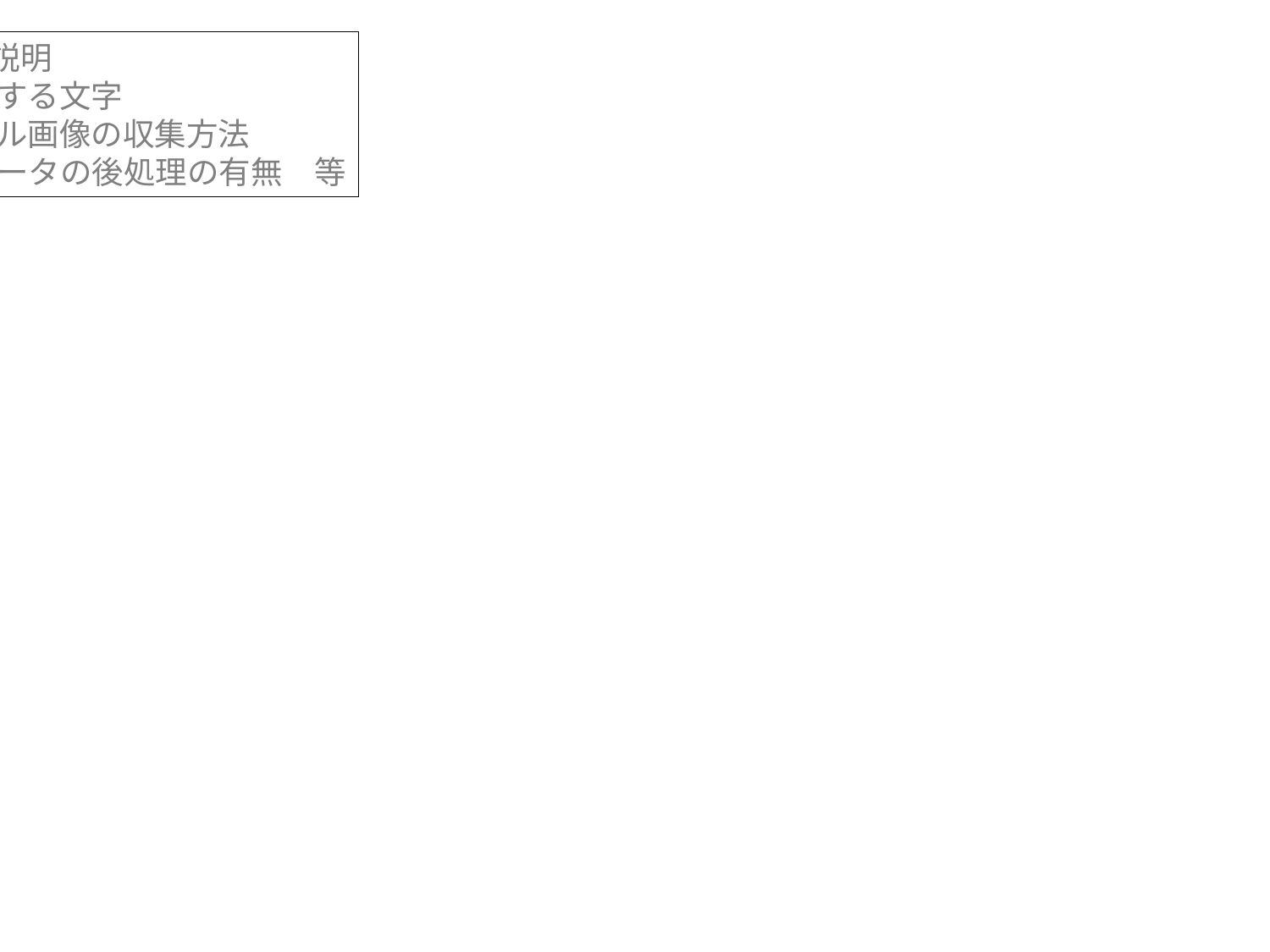

データの説明
対象とする文字
サンプル画像の収集方法
画像データの後処理の有無　等